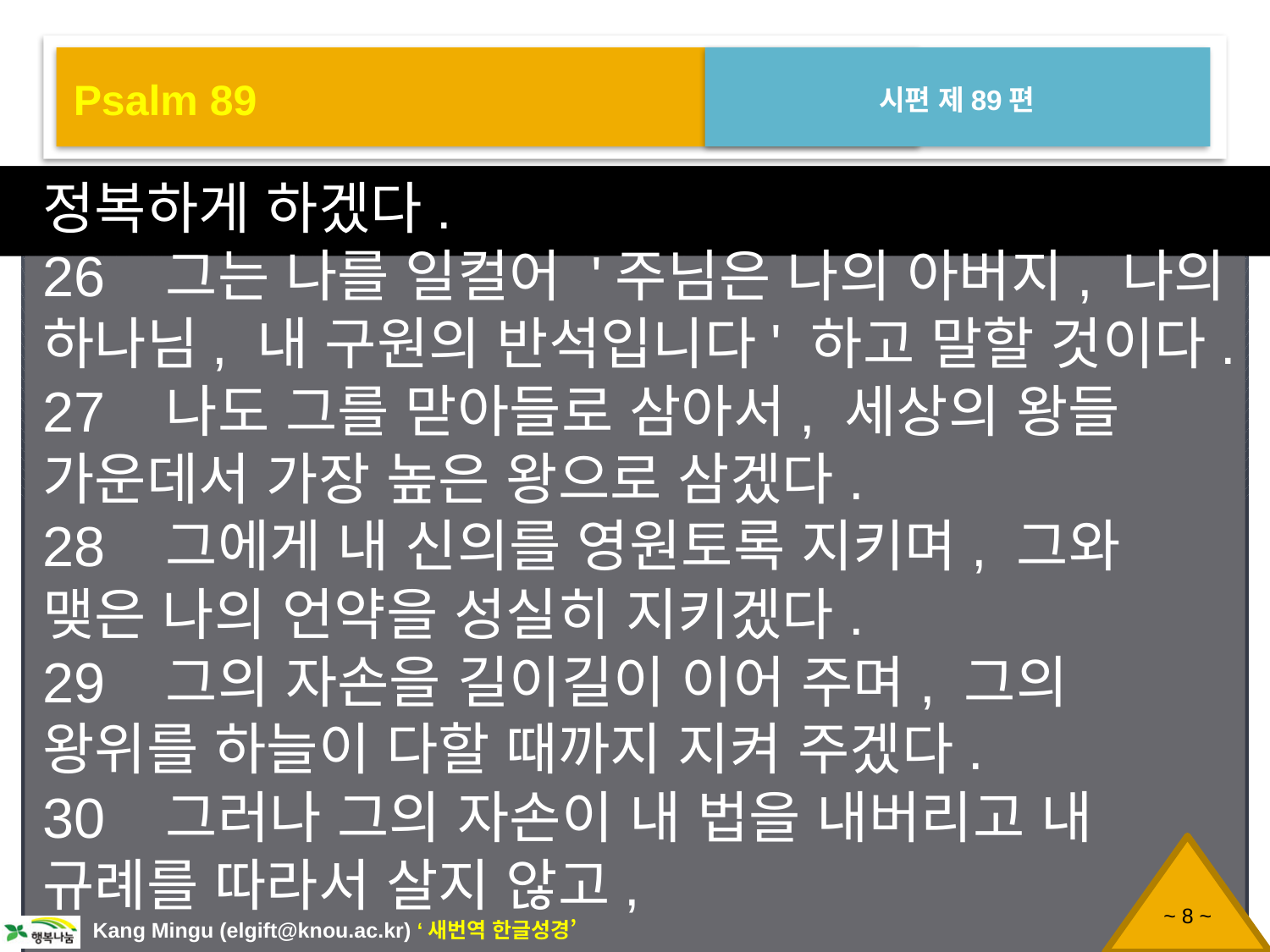

Psalm 89
시편 제89편
정복하게 하겠다.
26   그는 나를 일컬어 '주님은 나의 아버지, 나의 하나님, 내 구원의 반석입니다' 하고 말할 것이다.
27   나도 그를 맏아들로 삼아서, 세상의 왕들 가운데서 가장 높은 왕으로 삼겠다.
28   그에게 내 신의를 영원토록 지키며, 그와 맺은 나의 언약을 성실히 지키겠다.
29   그의 자손을 길이길이 이어 주며, 그의 왕위를 하늘이 다할 때까지 지켜 주겠다.
30   그러나 그의 자손이 내 법을 내버리고 내 규례를 따라서 살지 않고,